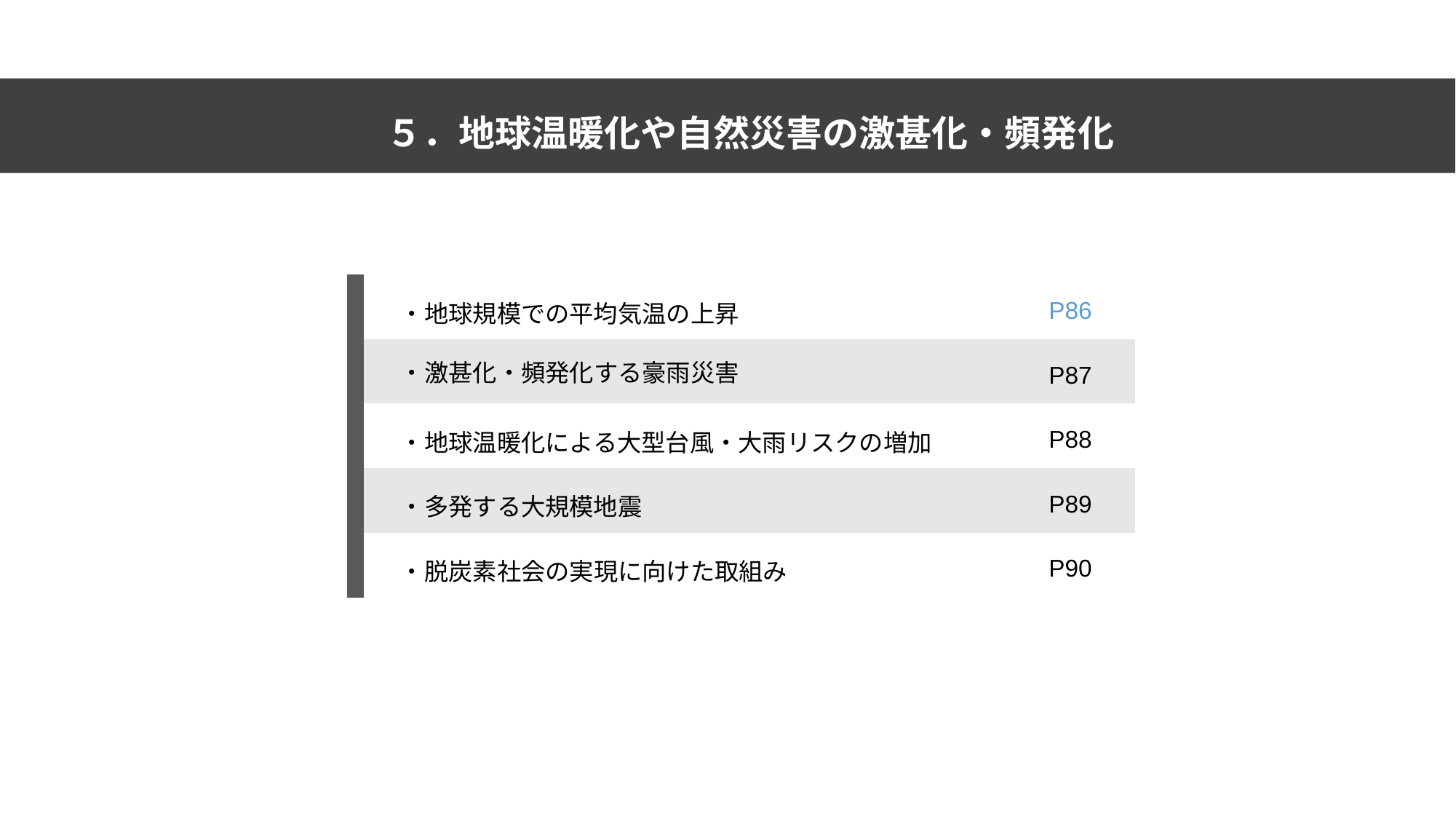

５．地球温暖化や自然災害の激甚化・頻発化
|  | ・地球規模での平均気温の上昇 | P86 |
| --- | --- | --- |
|  | ・激甚化・頻発化する豪雨災害 | P87 |
|  | ・地球温暖化による大型台風・大雨リスクの増加 | P88 |
|  | ・多発する大規模地震 | P89 |
|  | ・脱炭素社会の実現に向けた取組み | P90 |